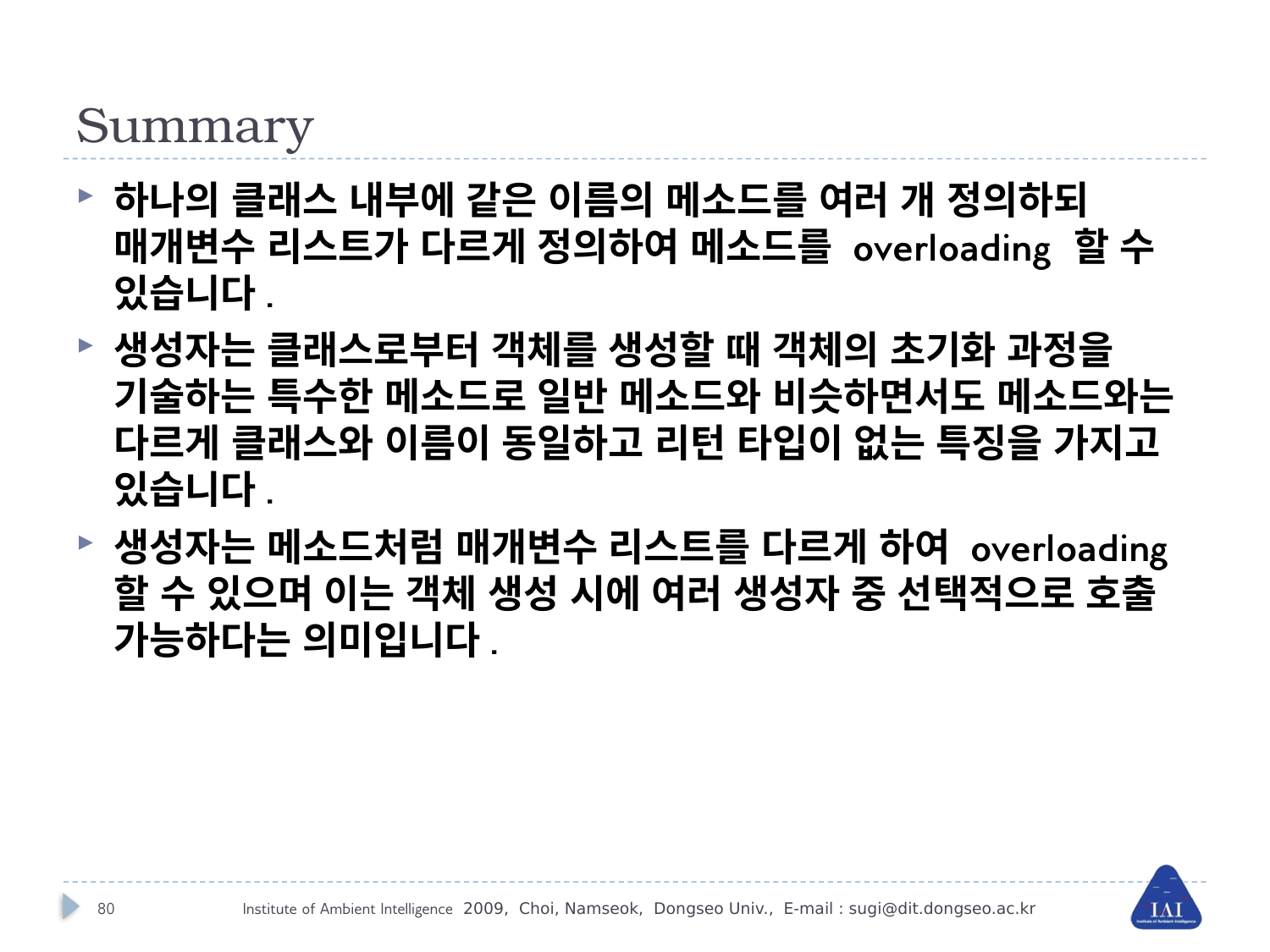

# Summary
하나의 클래스 내부에 같은 이름의 메소드를 여러 개 정의하되 매개변수 리스트가 다르게 정의하여 메소드를 overloading 할 수 있습니다.
생성자는 클래스로부터 객체를 생성할 때 객체의 초기화 과정을 기술하는 특수한 메소드로 일반 메소드와 비슷하면서도 메소드와는 다르게 클래스와 이름이 동일하고 리턴 타입이 없는 특징을 가지고 있습니다.
생성자는 메소드처럼 매개변수 리스트를 다르게 하여 overloading 할 수 있으며 이는 객체 생성 시에 여러 생성자 중 선택적으로 호출 가능하다는 의미입니다.